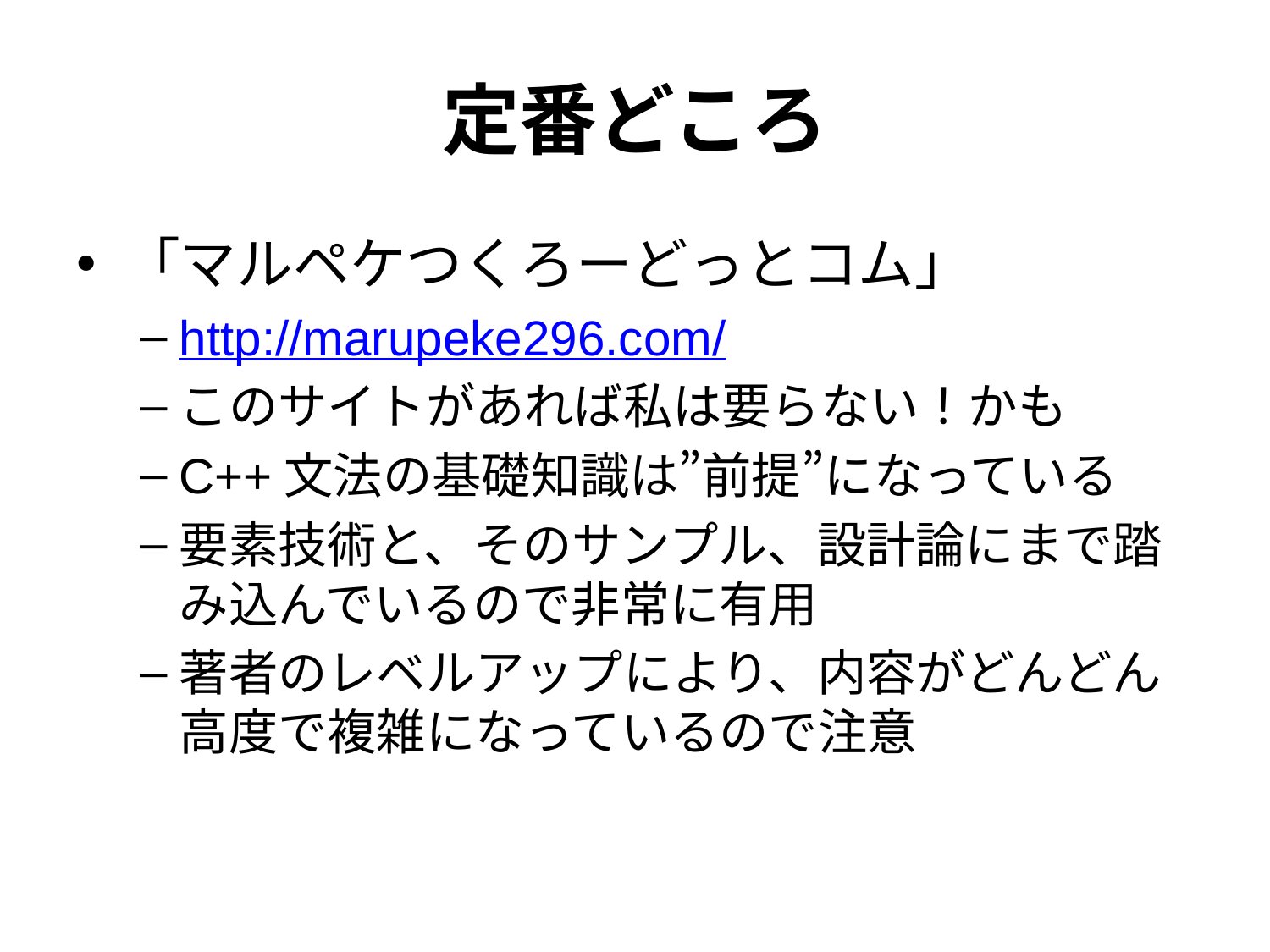

# 定番どころ
「マルペケつくろーどっとコム」
http://marupeke296.com/
このサイトがあれば私は要らない！かも
C++文法の基礎知識は”前提”になっている
要素技術と、そのサンプル、設計論にまで踏み込んでいるので非常に有用
著者のレベルアップにより、内容がどんどん高度で複雑になっているので注意